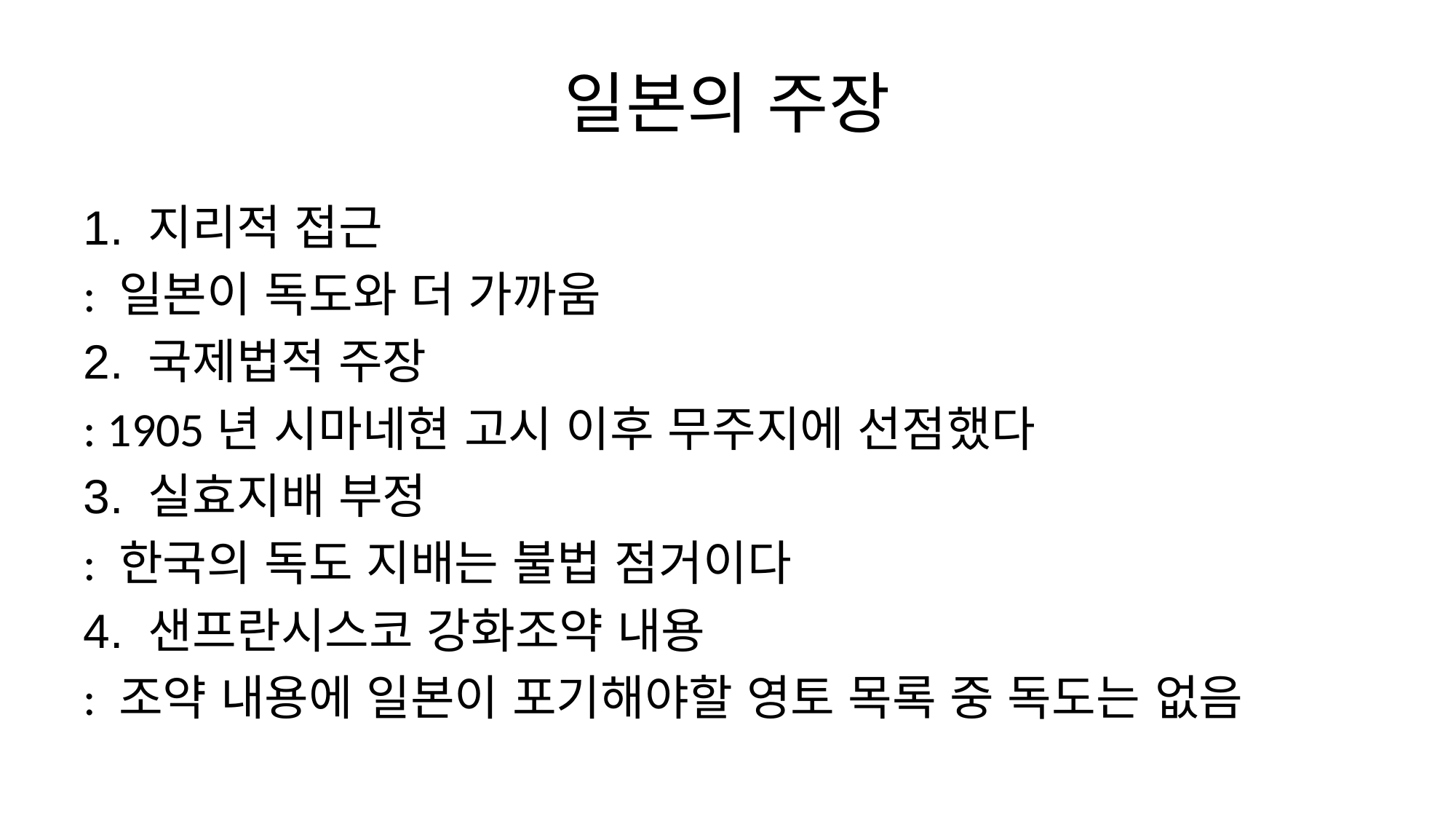

# 일본의 주장
1. 지리적 접근
: 일본이 독도와 더 가까움
2. 국제법적 주장
: 1905년 시마네현 고시 이후 무주지에 선점했다
3. 실효지배 부정
: 한국의 독도 지배는 불법 점거이다
4. 샌프란시스코 강화조약 내용
: 조약 내용에 일본이 포기해야할 영토 목록 중 독도는 없음